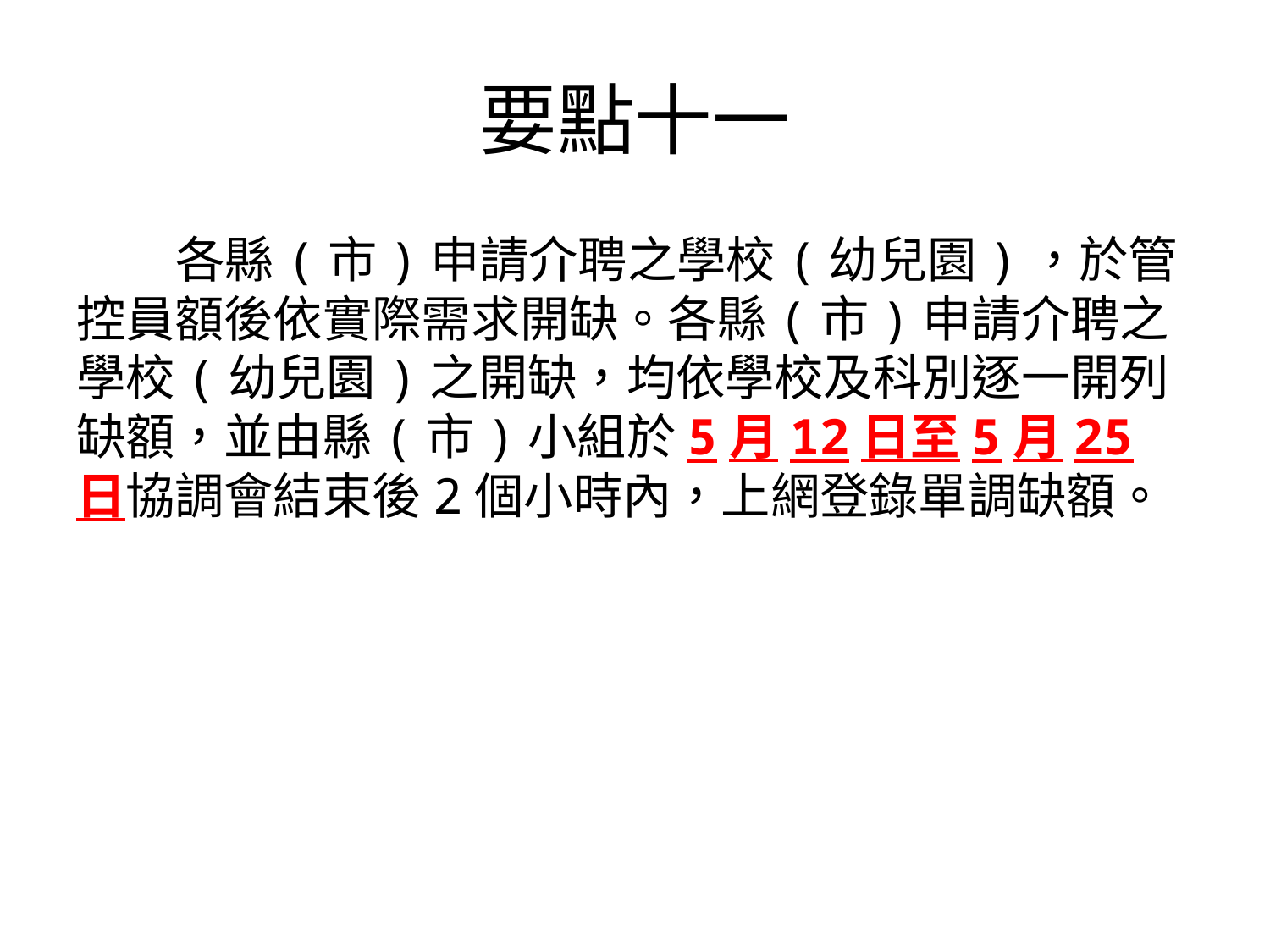

# 要點十一
各縣(市)申請介聘之學校(幼兒園)，於管控員額後依實際需求開缺。各縣(市)申請介聘之學校(幼兒園)之開缺，均依學校及科別逐一開列缺額，並由縣(市)小組於5月12日至5月25日協調會結束後2個小時內，上網登錄單調缺額。